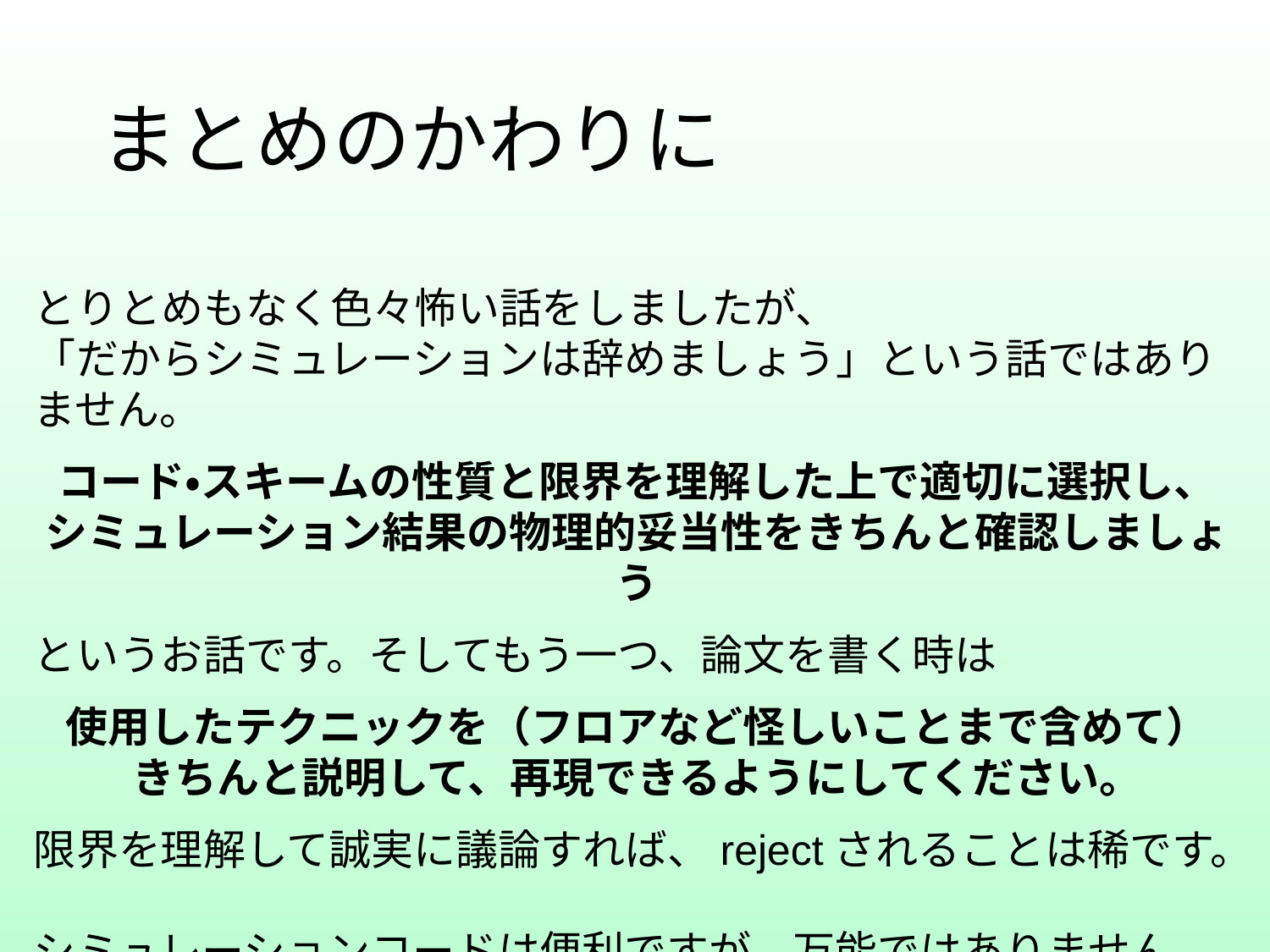

# まとめのかわりに
とりとめもなく色々怖い話をしましたが、
「だからシミュレーションは辞めましょう」という話ではありません。
コード・スキームの性質と限界を理解した上で適切に選択し、
シミュレーション結果の物理的妥当性をきちんと確認しましょう
というお話です。そしてもう一つ、論文を書く時は
使用したテクニックを（フロアなど怪しいことまで含めて）
きちんと説明して、再現できるようにしてください。
限界を理解して誠実に議論すれば、rejectされることは稀です。

シミュレーションコードは便利ですが、万能ではありません。
上手に使って皆さんの研究に活かして頂ければと思います。